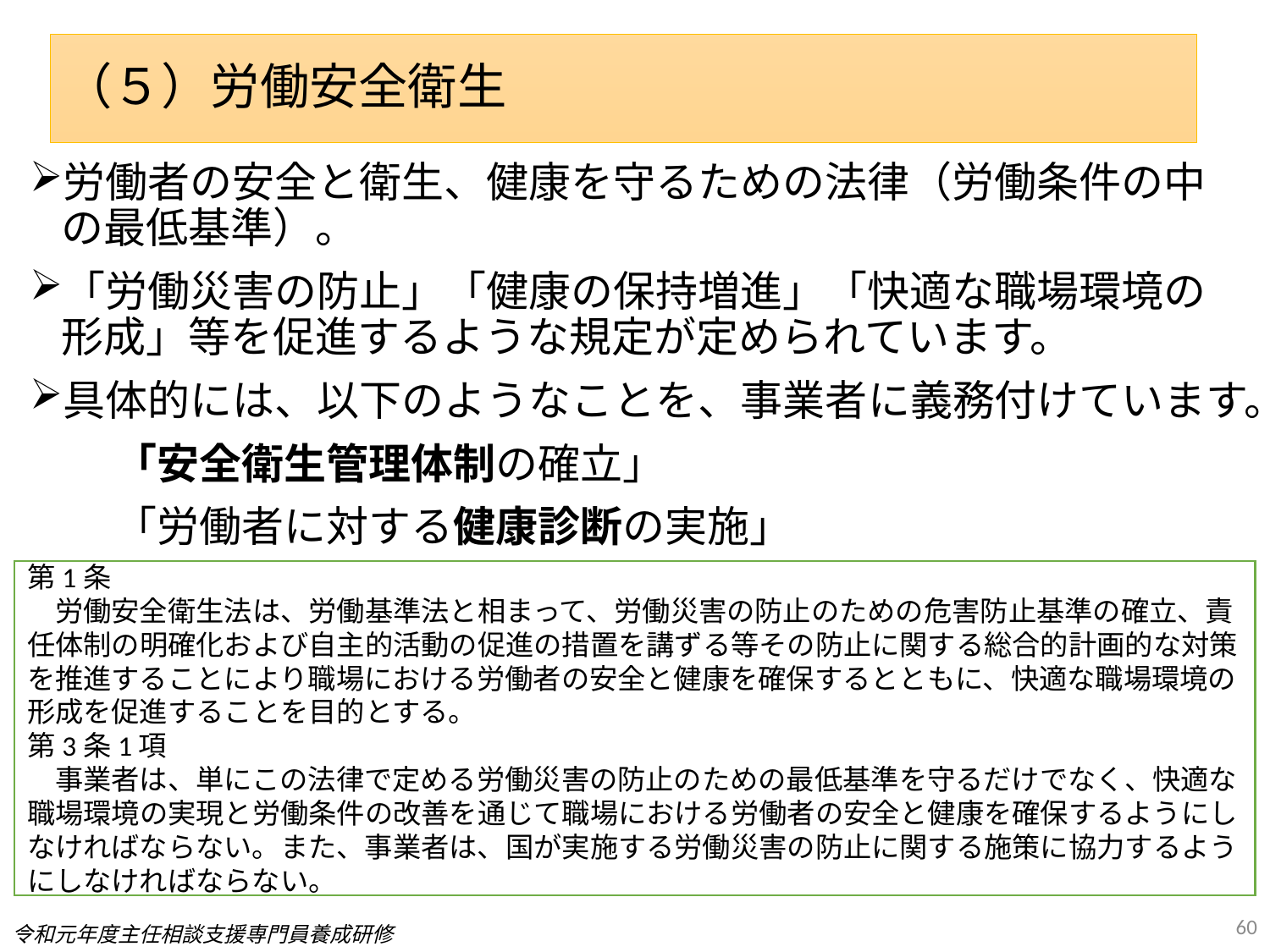

#
（５）労働安全衛生
労働者の安全と衛生、健康を守るための法律（労働条件の中の最低基準）。
「労働災害の防止」「健康の保持増進」「快適な職場環境の形成」等を促進するような規定が定められています。
具体的には、以下のようなことを、事業者に義務付けています。
　　「安全衛生管理体制の確立」
　　「労働者に対する健康診断の実施」

第1条
　労働安全衛生法は、労働基準法と相まって、労働災害の防止のための危害防止基準の確立、責任体制の明確化および自主的活動の促進の措置を講ずる等その防止に関する総合的計画的な対策を推進することにより職場における労働者の安全と健康を確保するとともに、快適な職場環境の形成を促進することを目的とする。
第3条1項
　事業者は、単にこの法律で定める労働災害の防止のための最低基準を守るだけでなく、快適な職場環境の実現と労働条件の改善を通じて職場における労働者の安全と健康を確保するようにしなければならない。また、事業者は、国が実施する労働災害の防止に関する施策に協力するようにしなければならない。
60
令和元年度主任相談支援専門員養成研修